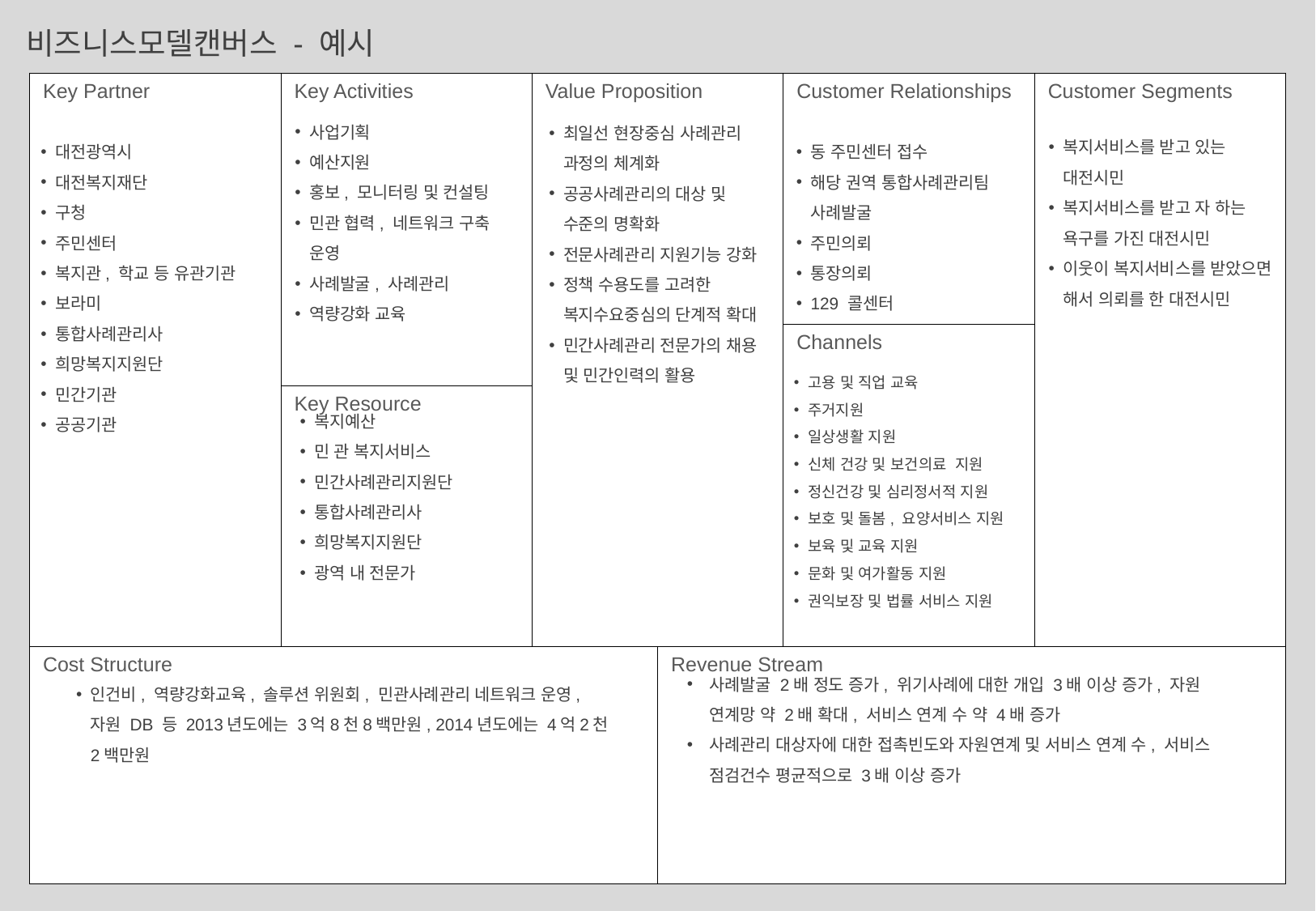

비즈니스모델캔버스 - 예시

| Key Partner | Key Activities | Value Proposition |  | Customer Relationships | Customer Segments |
| --- | --- | --- | --- | --- | --- |
|  |  |  |  | Channels |  |
|  | Key Resource |  |  |  |  |
| Cost Structure |  |  | Revenue Stream |  |  |
사업기획
예산지원
홍보, 모니터링 및 컨설팅
민관 협력, 네트워크 구축 운영
사례발굴, 사례관리
역량강화 교육
최일선 현장중심 사례관리 과정의 체계화
공공사례관리의 대상 및 수준의 명확화
전문사례관리 지원기능 강화
정책 수용도를 고려한 복지수요중심의 단계적 확대
민간사례관리 전문가의 채용 및 민간인력의 활용
복지서비스를 받고 있는 대전시민
복지서비스를 받고 자 하는 욕구를 가진 대전시민
이웃이 복지서비스를 받았으면 해서 의뢰를 한 대전시민
대전광역시
대전복지재단
구청
주민센터
복지관, 학교 등 유관기관
보라미
통합사례관리사
희망복지지원단
민간기관
공공기관
동 주민센터 접수
해당 권역 통합사례관리팀 사례발굴
주민의뢰
통장의뢰
129 콜센터
고용 및 직업 교육
주거지원
일상생활 지원
신체 건강 및 보건의료  지원
정신건강 및 심리정서적 지원
보호 및 돌봄, 요양서비스 지원
보육 및 교육 지원
문화 및 여가활동 지원
권익보장 및 법률 서비스 지원
복지예산
민 관 복지서비스
민간사례관리지원단
통합사례관리사
희망복지지원단
광역 내 전문가
사례발굴 2배 정도 증가, 위기사례에 대한 개입 3배 이상 증가, 자원 연계망 약 2배 확대, 서비스 연계 수 약 4배 증가
사례관리 대상자에 대한 접촉빈도와 자원연계 및 서비스 연계 수, 서비스 점검건수 평균적으로 3배 이상 증가
인건비, 역량강화교육, 솔루션 위원회, 민관사례관리 네트워크 운영, 자원 DB 등 2013년도에는 3억8천8백만원, 2014년도에는 4억2천2백만원